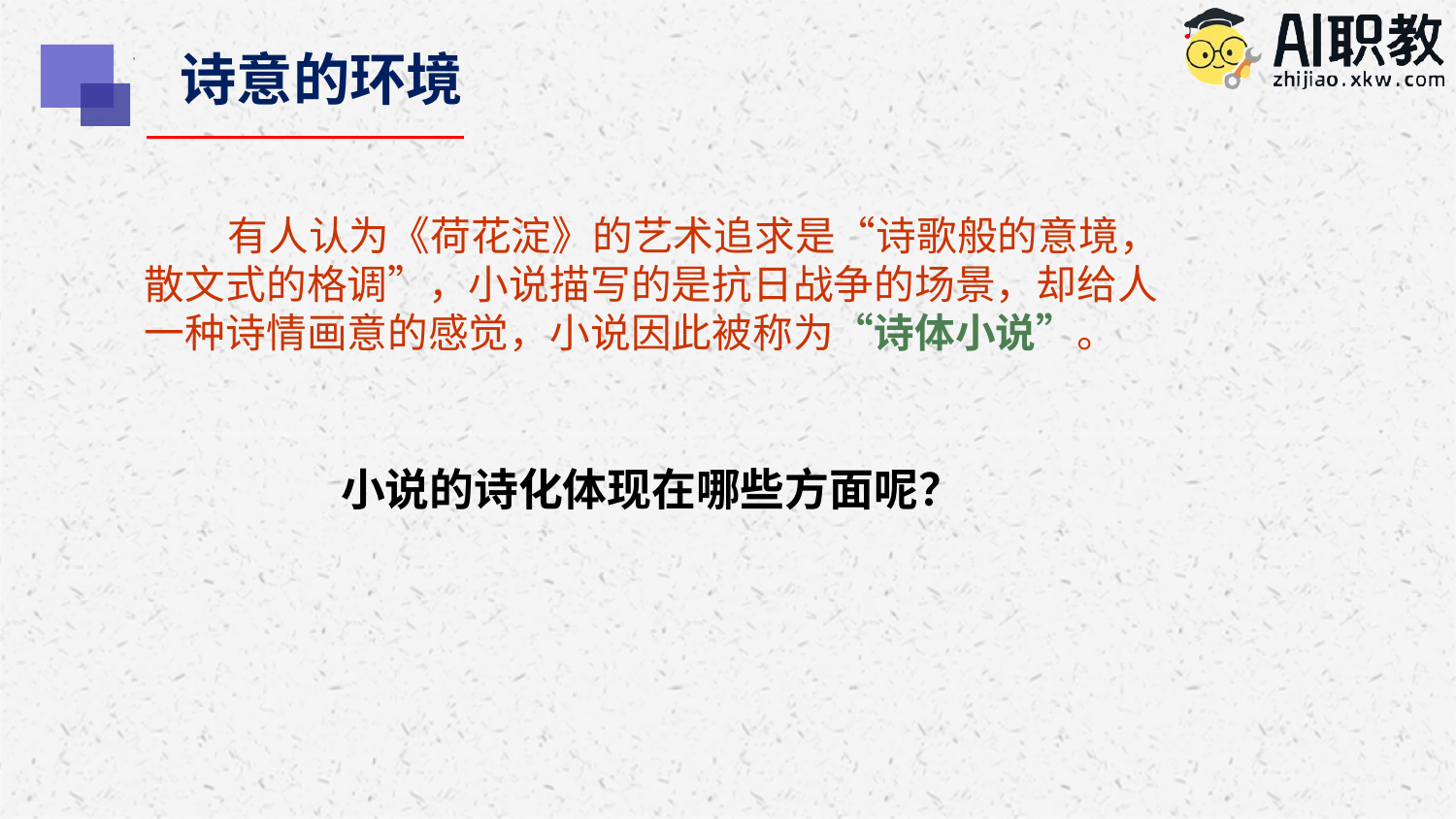

诗意的环境

有人认为《荷花淀》的艺术追求是“诗歌般的意境，散文式的格调”，小说描写的是抗日战争的场景，却给人一种诗情画意的感觉，小说因此被称为“诗体小说”。
小说的诗化体现在哪些方面呢？